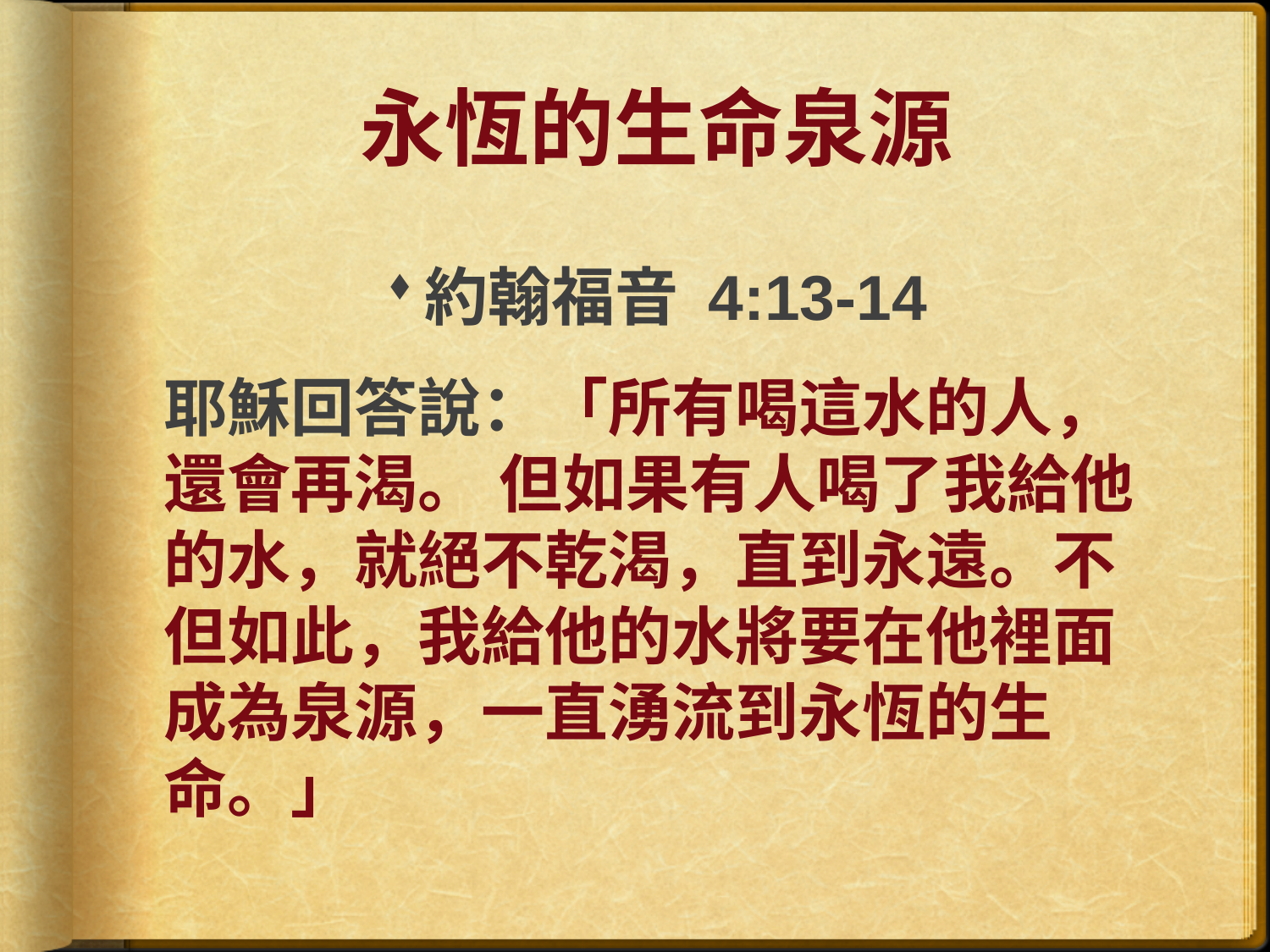

# 永恆的生命泉源
約翰福音 4:13-14
耶穌回答說：「所有喝這水的人，還會再渴。 但如果有人喝了我給他的水，就絕不乾渴，直到永遠。不但如此，我給他的水將要在他裡面成為泉源，一直湧流到永恆的生命。」